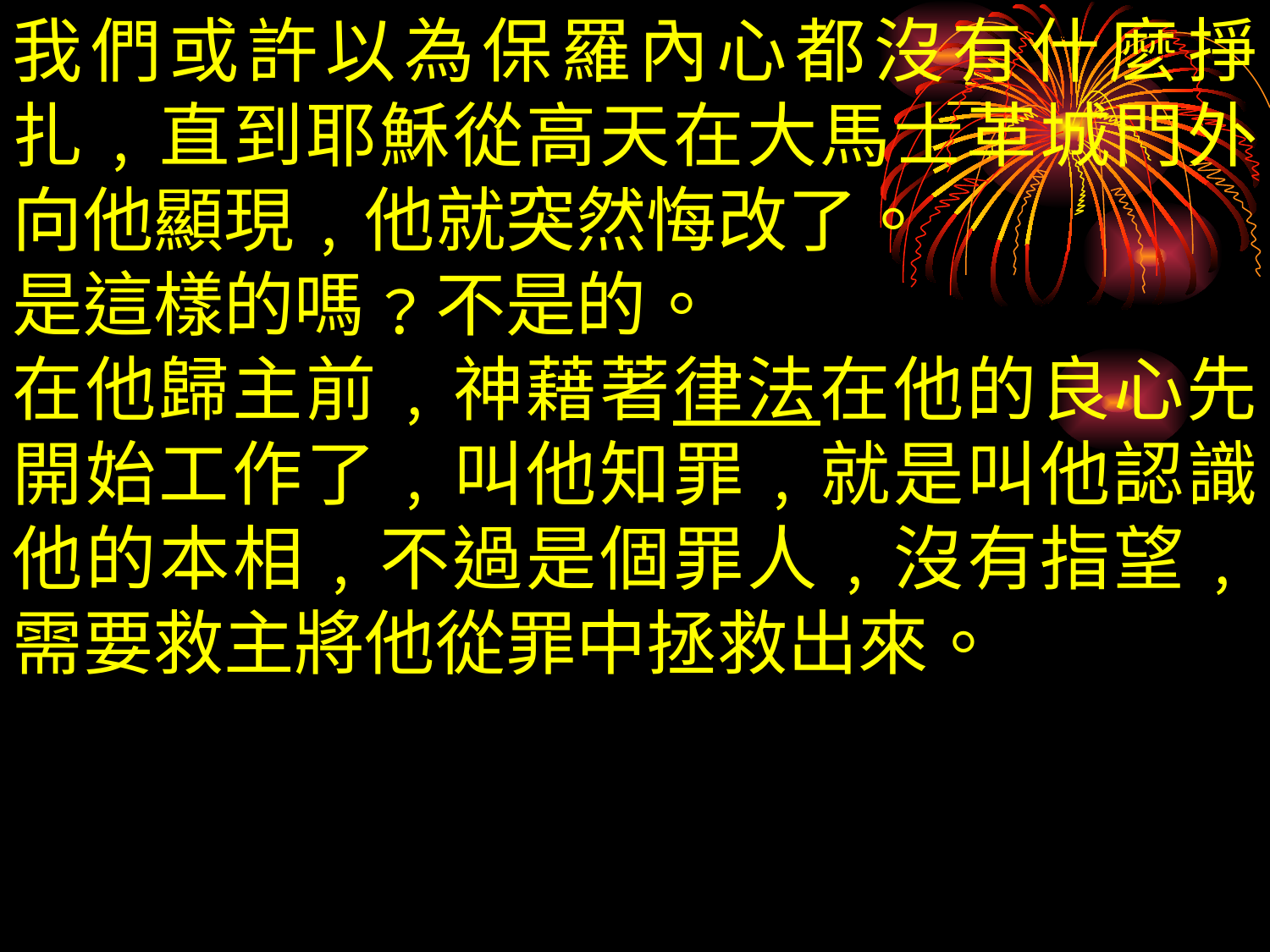

我們或許以為保羅內心都沒有什麼掙扎﹐直到耶穌從高天在大馬士革城門外向他顯現﹐他就突然悔改了。
是這樣的嗎﹖不是的。
在他歸主前﹐神藉著律法在他的良心先開始工作了﹐叫他知罪﹐就是叫他認識他的本相﹐不過是個罪人﹐沒有指望﹐需要救主將他從罪中拯救出來。